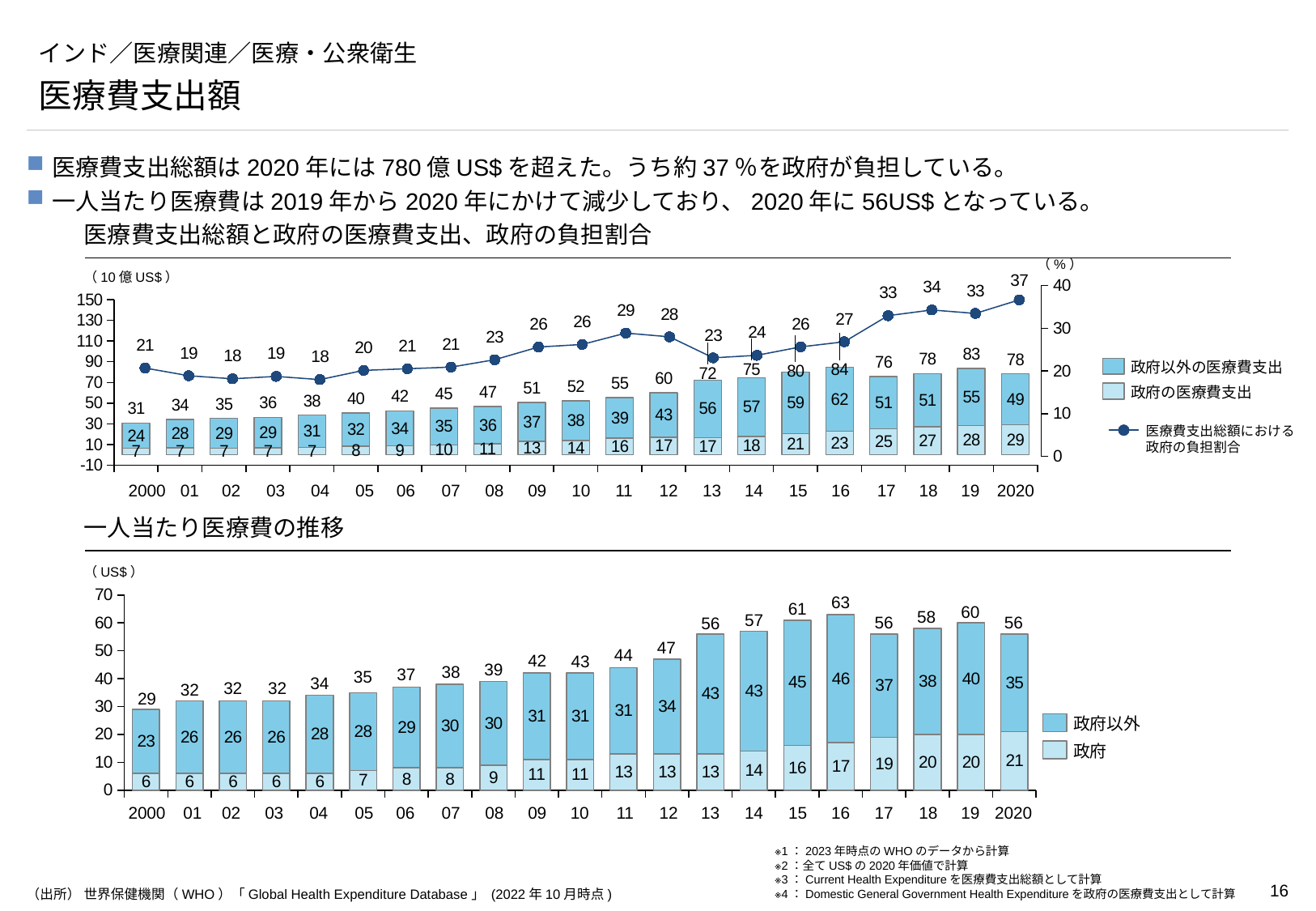

# インド／医療関連／医療・公衆衛生
医療費支出額
医療費支出総額は2020年には780億US$を超えた。うち約37％を政府が負担している。
一人当たり医療費は2019年から2020年にかけて減少しており、2020年に56US$となっている。
医療費支出総額と政府の医療費支出、政府の負担割合
（%）
（10億US$）

### Chart

| Category |  |
|---|---|

### Chart

| Category |  |  |  |
|---|---|---|---|
政府以外の医療費支出

政府の医療費支出

医療費支出総額における
政府の負担割合

04
05
11
12
2000
01
02
03
06
07
08
09
10
13
14
15
16
17
18
19
2020
一人当たり医療費の推移
（US$）

### Chart

| Category |  |  |
|---|---|---|
63
61
60
58
57
56
56
56
47
44
42
43
39
38
37
35
34
32
32
32
29
政府以外

政府

2000
01
02
03
04
05
06
07
08
09
10
11
12
13
14
15
16
17
18
19
2020
※1：2023年時点のWHOのデータから計算
※2：全てUS$の2020年価値で計算
※3：Current Health Expenditureを医療費支出総額として計算
※4：Domestic General Government Health Expenditureを政府の医療費支出として計算
（出所） 世界保健機関（WHO）「Global Health Expenditure Database」 (2022年10月時点)